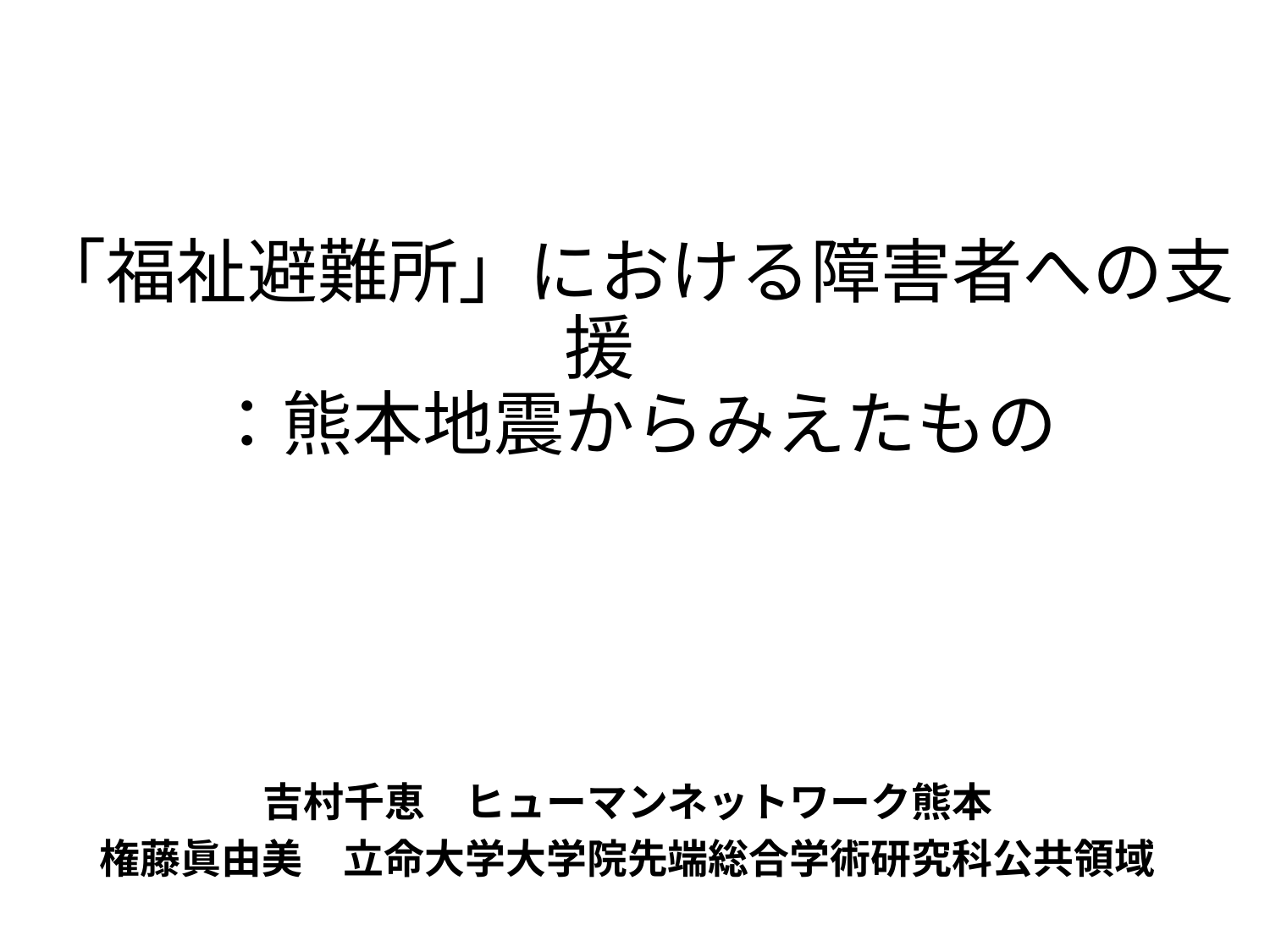

# 「福祉避難所」における障害者への支援　 ：熊本地震からみえたもの
吉村千恵　ヒューマンネットワーク熊本
権藤眞由美　立命大学大学院先端総合学術研究科公共領域